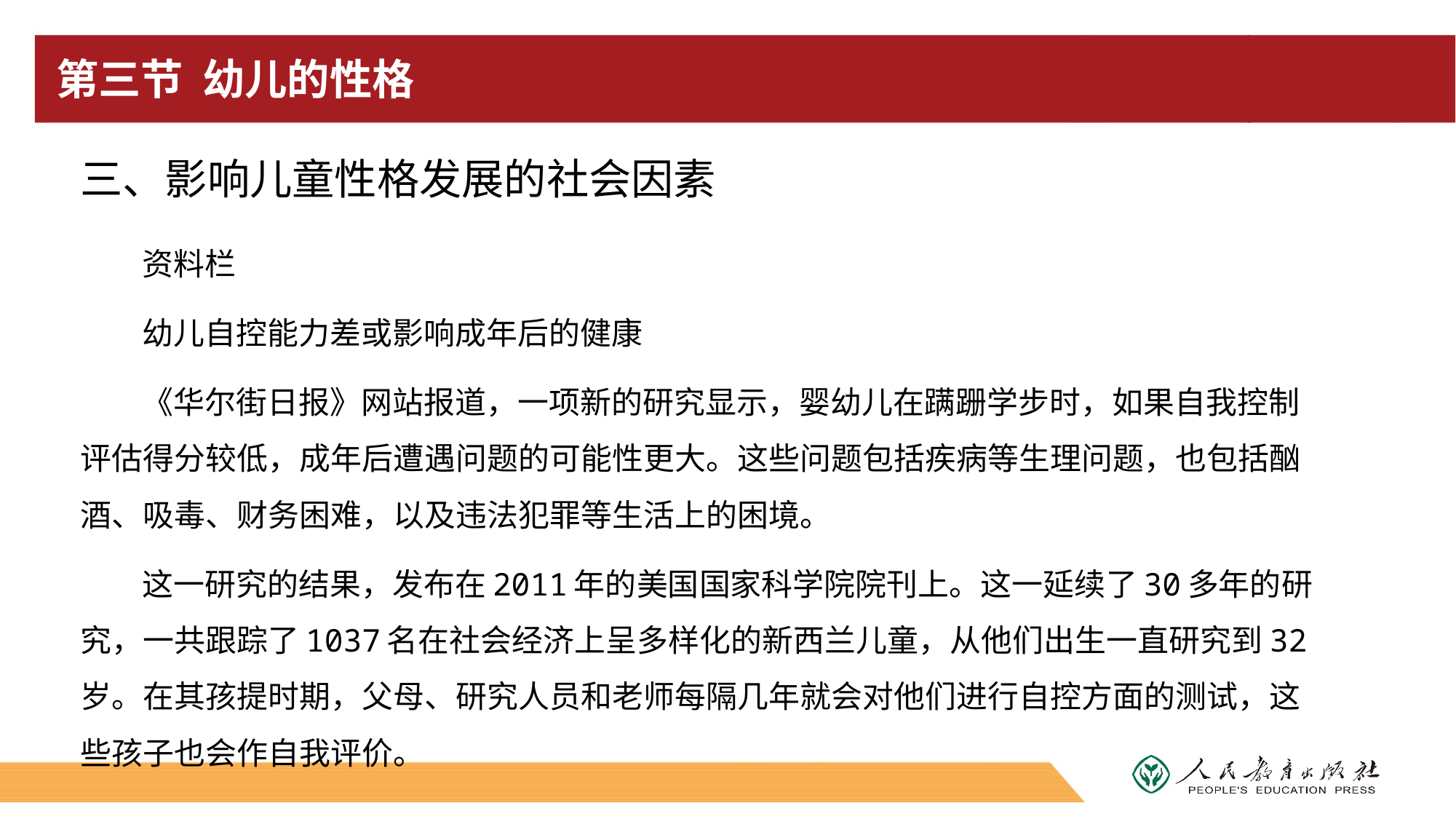

# 第三节  幼儿的性格
三、影响儿童性格发展的社会因素
资料栏
幼儿自控能力差或影响成年后的健康
《华尔街日报》网站报道，一项新的研究显示，婴幼儿在蹒跚学步时，如果自我控制评估得分较低，成年后遭遇问题的可能性更大。这些问题包括疾病等生理问题，也包括酗酒、吸毒、财务困难，以及违法犯罪等生活上的困境。
这一研究的结果，发布在2011年的美国国家科学院院刊上。这一延续了30多年的研究，一共跟踪了1037名在社会经济上呈多样化的新西兰儿童，从他们出生一直研究到32岁。在其孩提时期，父母、研究人员和老师每隔几年就会对他们进行自控方面的测试，这些孩子也会作自我评价。